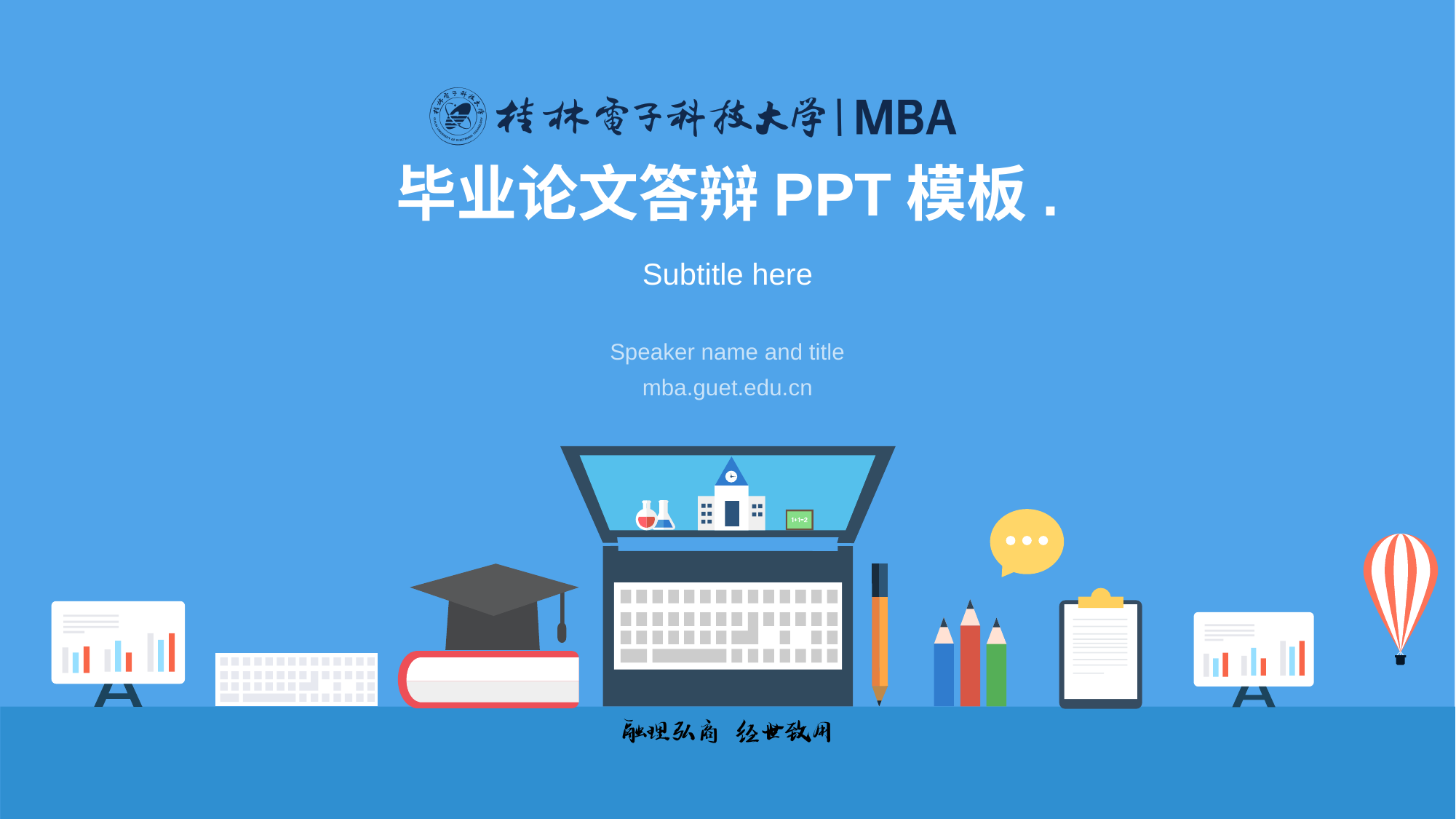

# 毕业论文答辩PPT模板.
Subtitle here
Speaker name and title
mba.guet.edu.cn